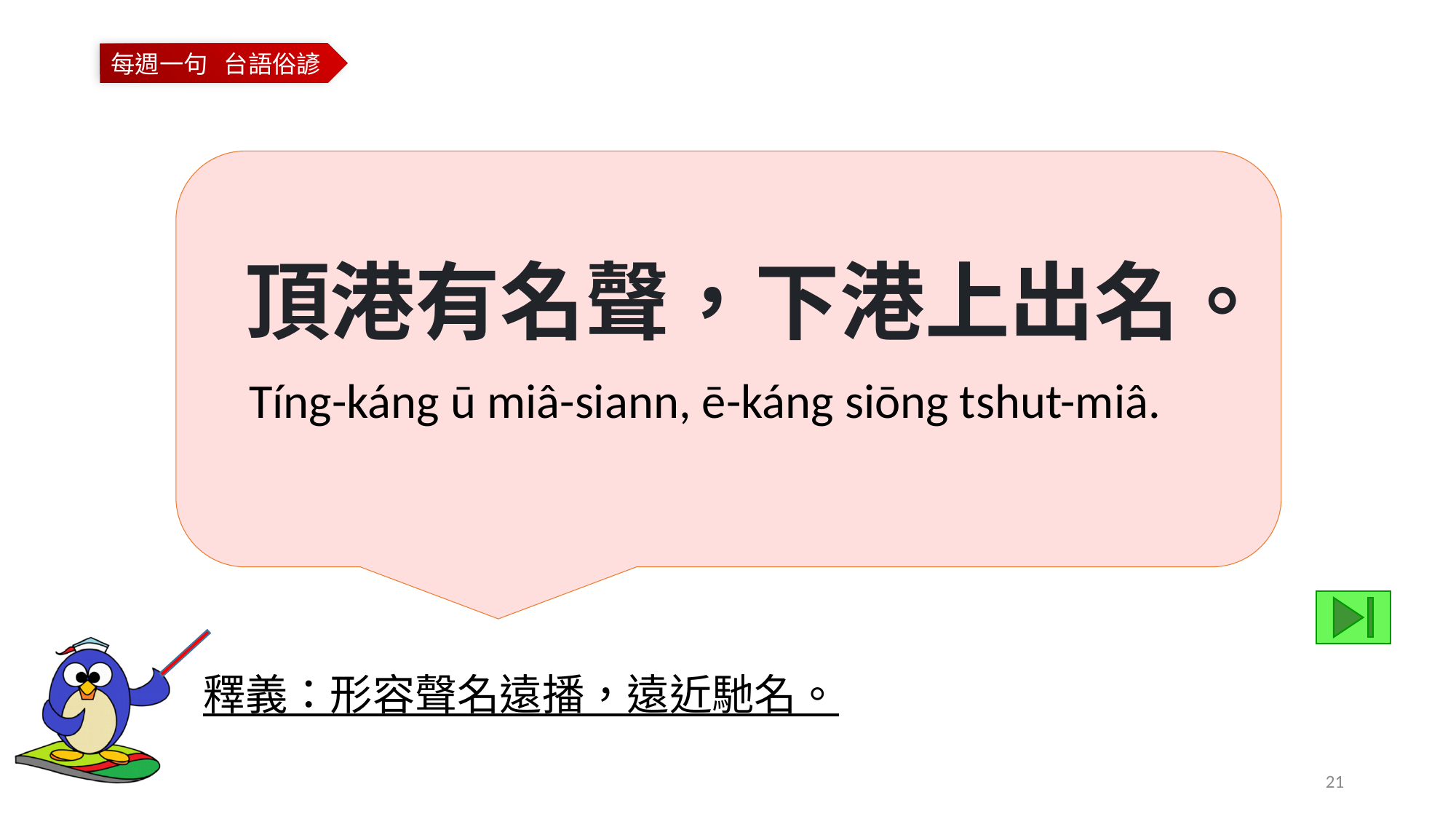

頂港有名聲，下港上出名。
Tíng-káng ū miâ-siann, ē-káng siōng tshut-miâ.

釋義：形容聲名遠播，遠近馳名。
21